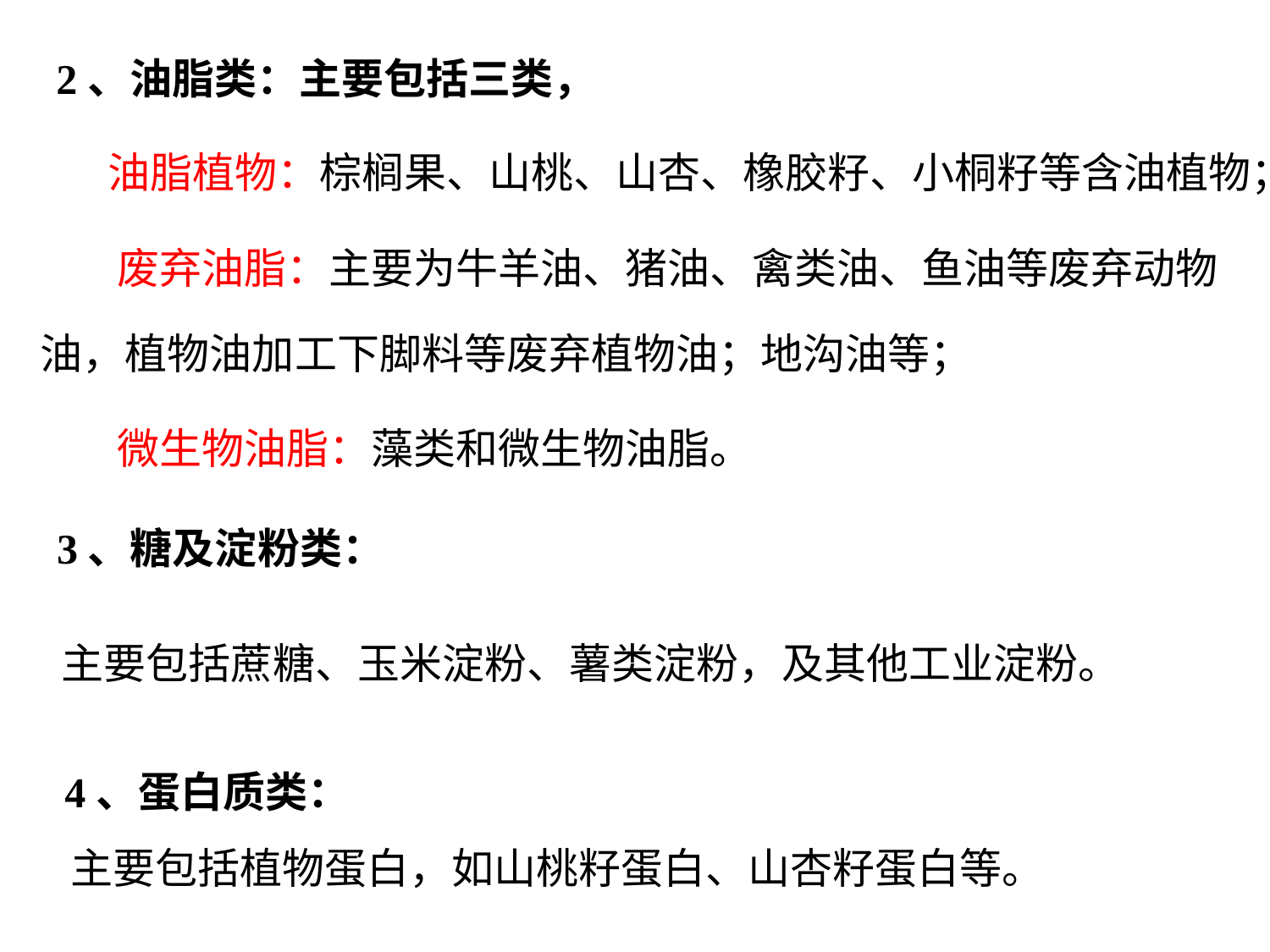

2、油脂类：主要包括三类，
           油脂植物：棕榈果、山桃、山杏、橡胶籽、小桐籽等含油植物；
       废弃油脂：主要为牛羊油、猪油、禽类油、鱼油等废弃动物油，植物油加工下脚料等废弃植物油；地沟油等；
            微生物油脂：藻类和微生物油脂。
       3、糖及淀粉类：
  主要包括蔗糖、玉米淀粉、薯类淀粉，及其他工业淀粉。
    4、蛋白质类：
    主要包括植物蛋白，如山桃籽蛋白、山杏籽蛋白等。